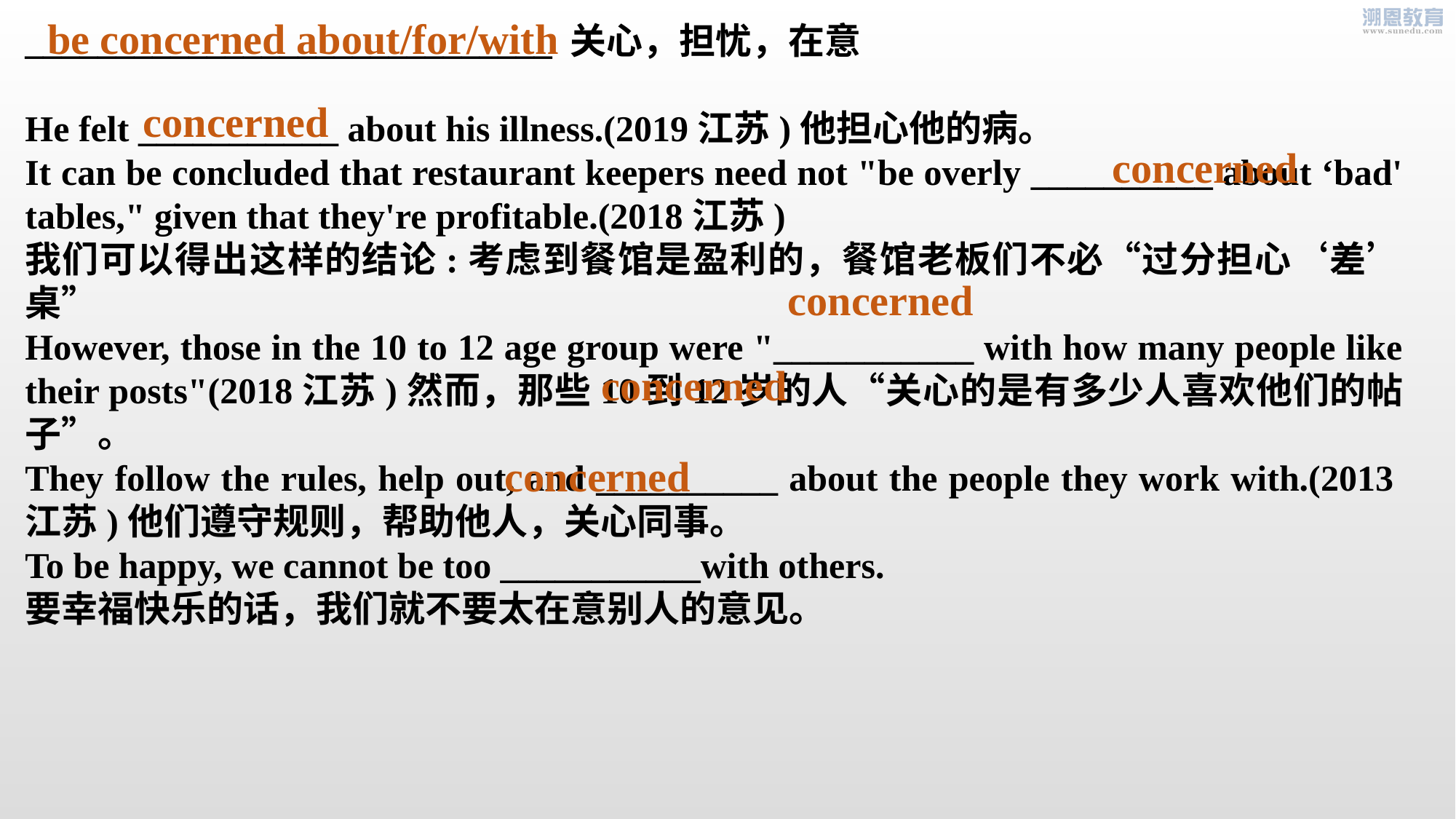

be concerned about/for/with
_____________________________ 关心，担忧，在意

He felt ___________ about his illness.(2019江苏)他担心他的病。
It can be concluded that restaurant keepers need not "be overly __________ about ‘bad' tables," given that they're profitable.(2018江苏)
我们可以得出这样的结论:考虑到餐馆是盈利的，餐馆老板们不必“过分担心‘差’桌”
However, those in the 10 to 12 age group were "___________ with how many people like their posts"(2018江苏)然而，那些10到12岁的人“关心的是有多少人喜欢他们的帖子”。
They follow the rules, help out, and __________ about the people they work with.(2013江苏)他们遵守规则，帮助他人，关心同事。
To be happy, we cannot be too ___________with others.
要幸福快乐的话，我们就不要太在意别人的意见。

concerned
concerned
concerned
concerned
concerned